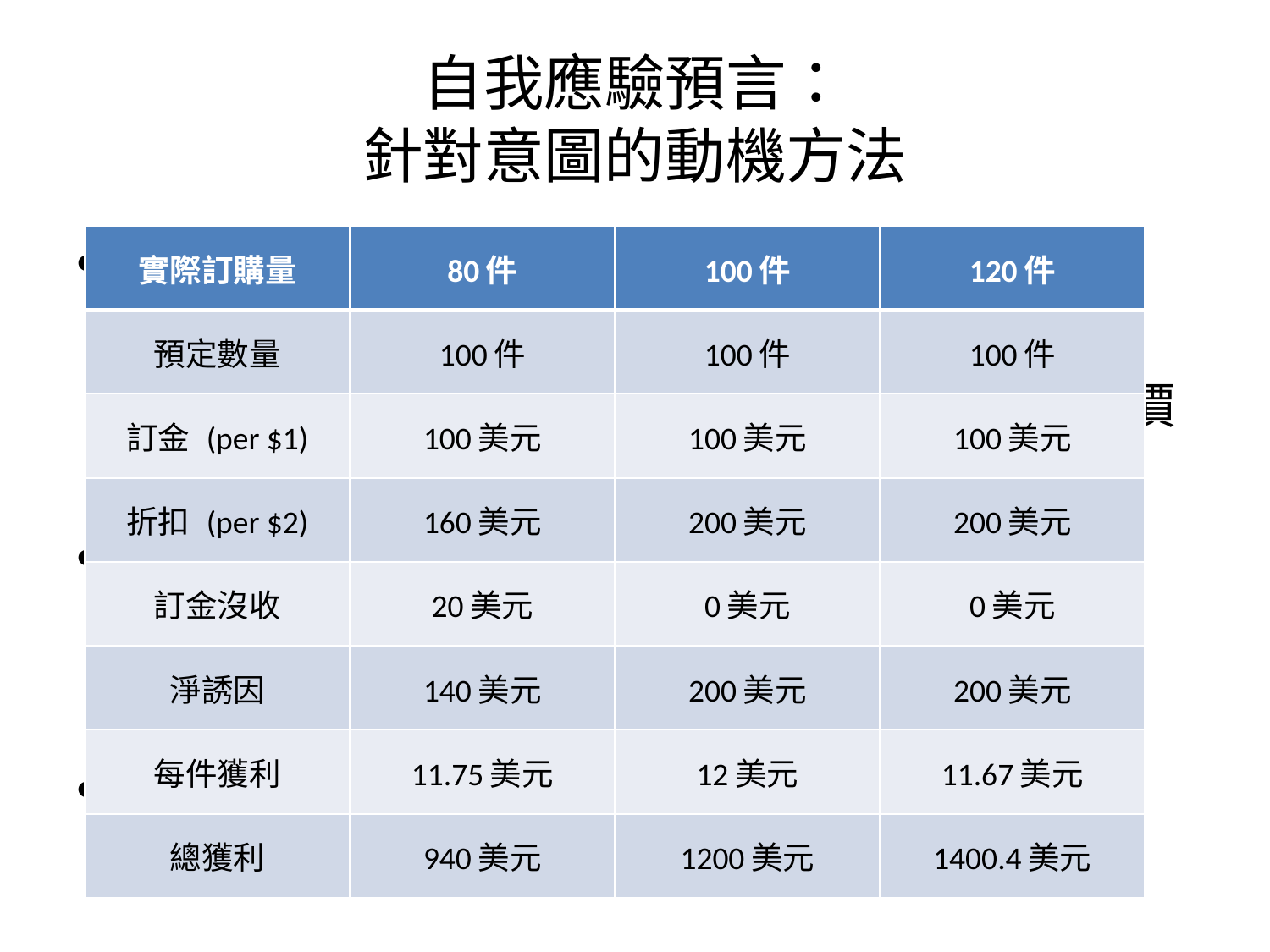

# 自我應驗預言： 針對意圖的動機方法
參與者擁有對於未來事件的資訊，但他們不可擁有足以左右結果的力量
自我應驗預言 EX: 銷售員低落銷售利益為代價

只能在銷售業績和準確預測二選一嗎？
訂金、折扣

「親愛的艾比兩難」
| 實際訂購量 | 80件 | 100件 | 120件 |
| --- | --- | --- | --- |
| 預定數量 | 100件 | 100件 | 100件 |
| 訂金 (per $1) | 100美元 | 100美元 | 100美元 |
| 折扣 (per $2) | 160美元 | 200美元 | 200美元 |
| 訂金沒收 | 20美元 | 0美元 | 0美元 |
| 淨誘因 | 140美元 | 200美元 | 200美元 |
| 每件獲利 | 11.75美元 | 12美元 | 11.67美元 |
| 總獲利 | 940美元 | 1200美元 | 1400.4美元 |